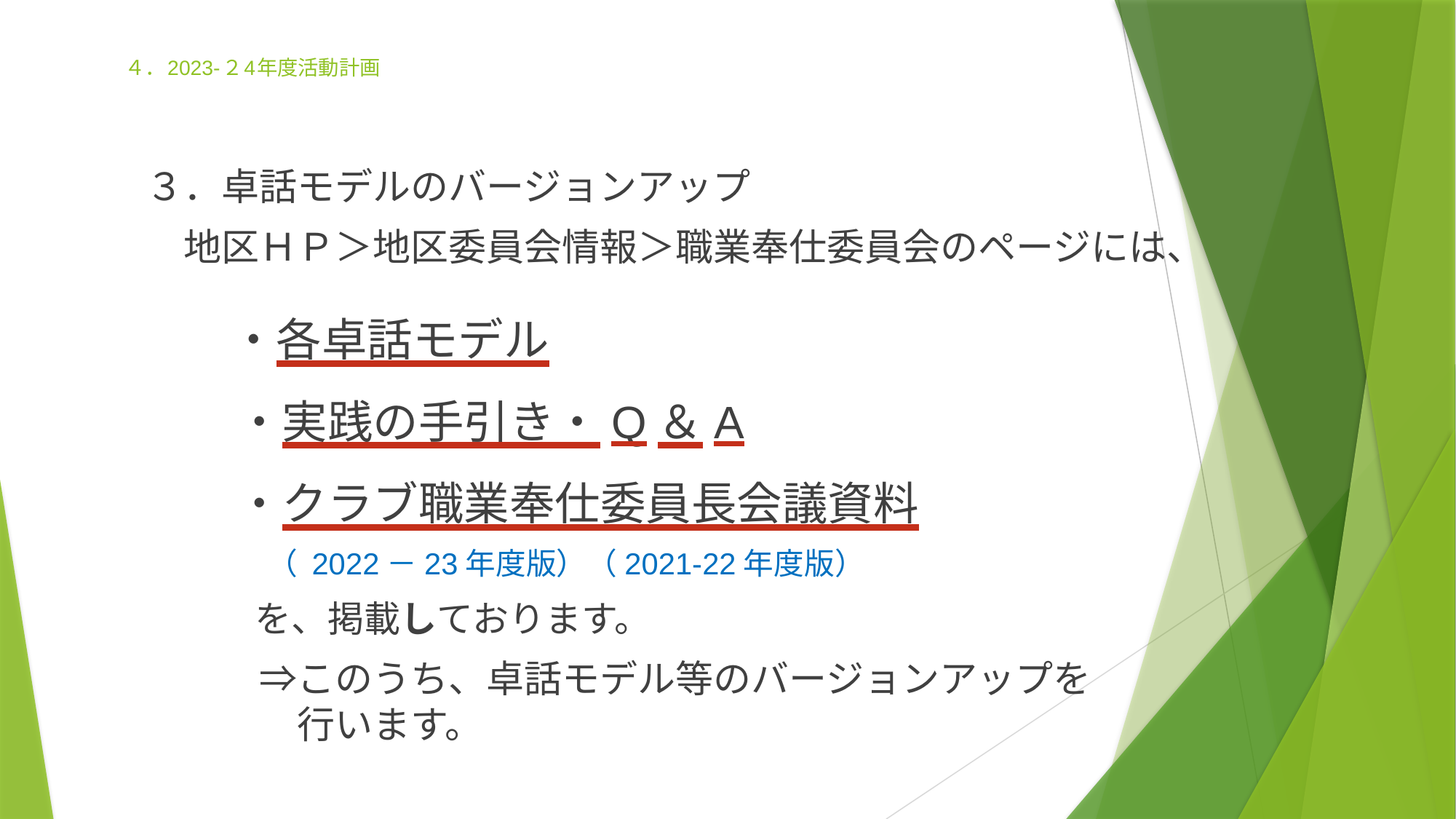

# ４．2023-２4年度活動計画
３．卓話モデルのバージョンアップ
　地区ＨＰ＞地区委員会情報＞職業奉仕委員会のページには、
　　・各卓話モデル
　　・実践の手引き・Q＆A
　　・クラブ職業奉仕委員長会議資料
　　　　（ 2022－23年度版）（2021-22年度版）
　　　を、掲載しております。
　　　⇒このうち、卓話モデル等のバージョンアップを
　　　　行います。